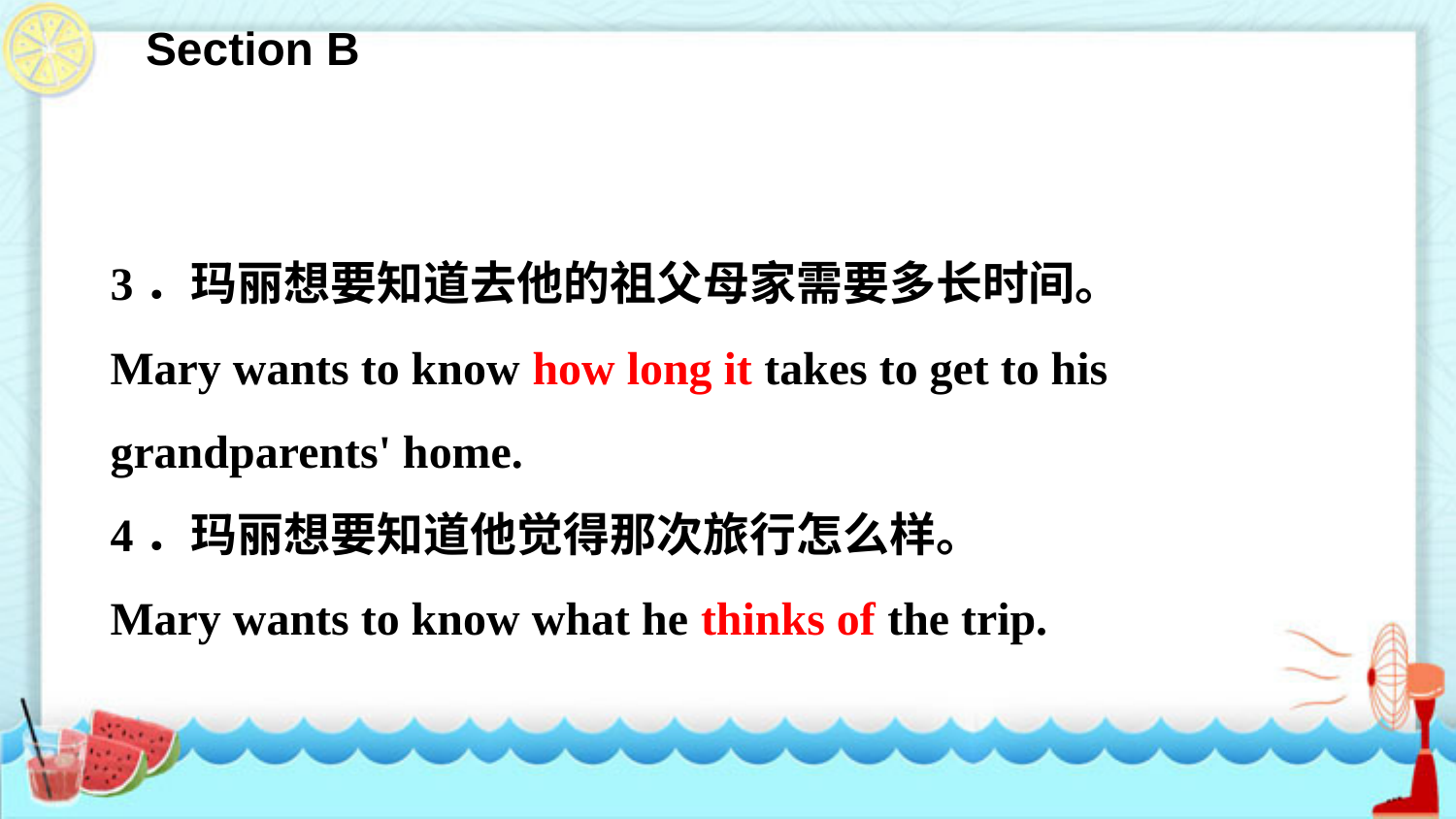

Section B
3．玛丽想要知道去他的祖父母家需要多长时间。
Mary wants to know how long it takes to get to his grandparents' home.
4．玛丽想要知道他觉得那次旅行怎么样。
Mary wants to know what he thinks of the trip.